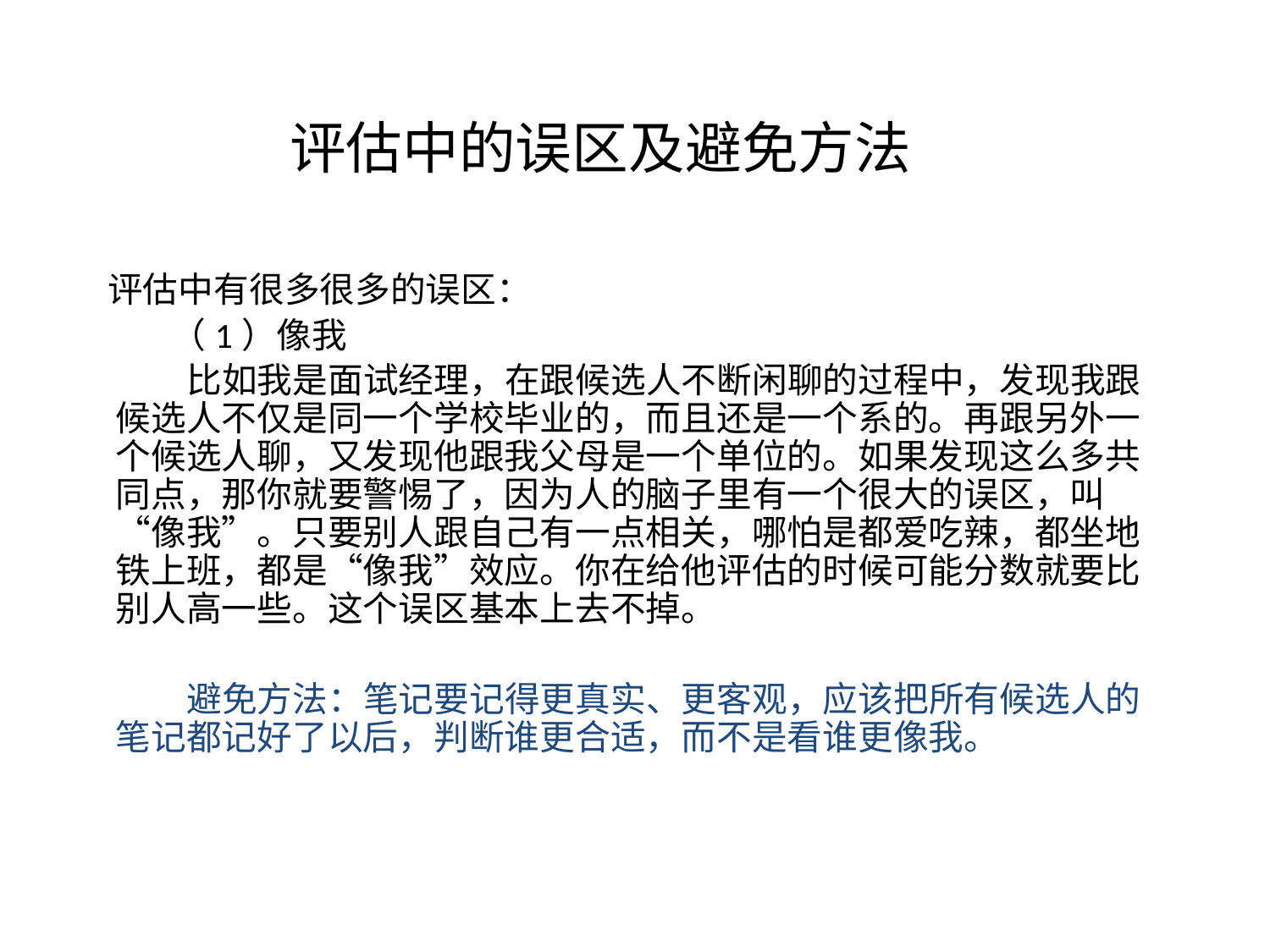

# 评估中的误区及避免方法
评估中有很多很多的误区：
       （1）像我
         比如我是面试经理，在跟候选人不断闲聊的过程中，发现我跟候选人不仅是同一个学校毕业的，而且还是一个系的。再跟另外一个候选人聊，又发现他跟我父母是一个单位的。如果发现这么多共同点，那你就要警惕了，因为人的脑子里有一个很大的误区，叫“像我”。只要别人跟自己有一点相关，哪怕是都爱吃辣，都坐地铁上班，都是“像我”效应。你在给他评估的时候可能分数就要比别人高一些。这个误区基本上去不掉。

         避免方法：笔记要记得更真实、更客观，应该把所有候选人的笔记都记好了以后，判断谁更合适，而不是看谁更像我。